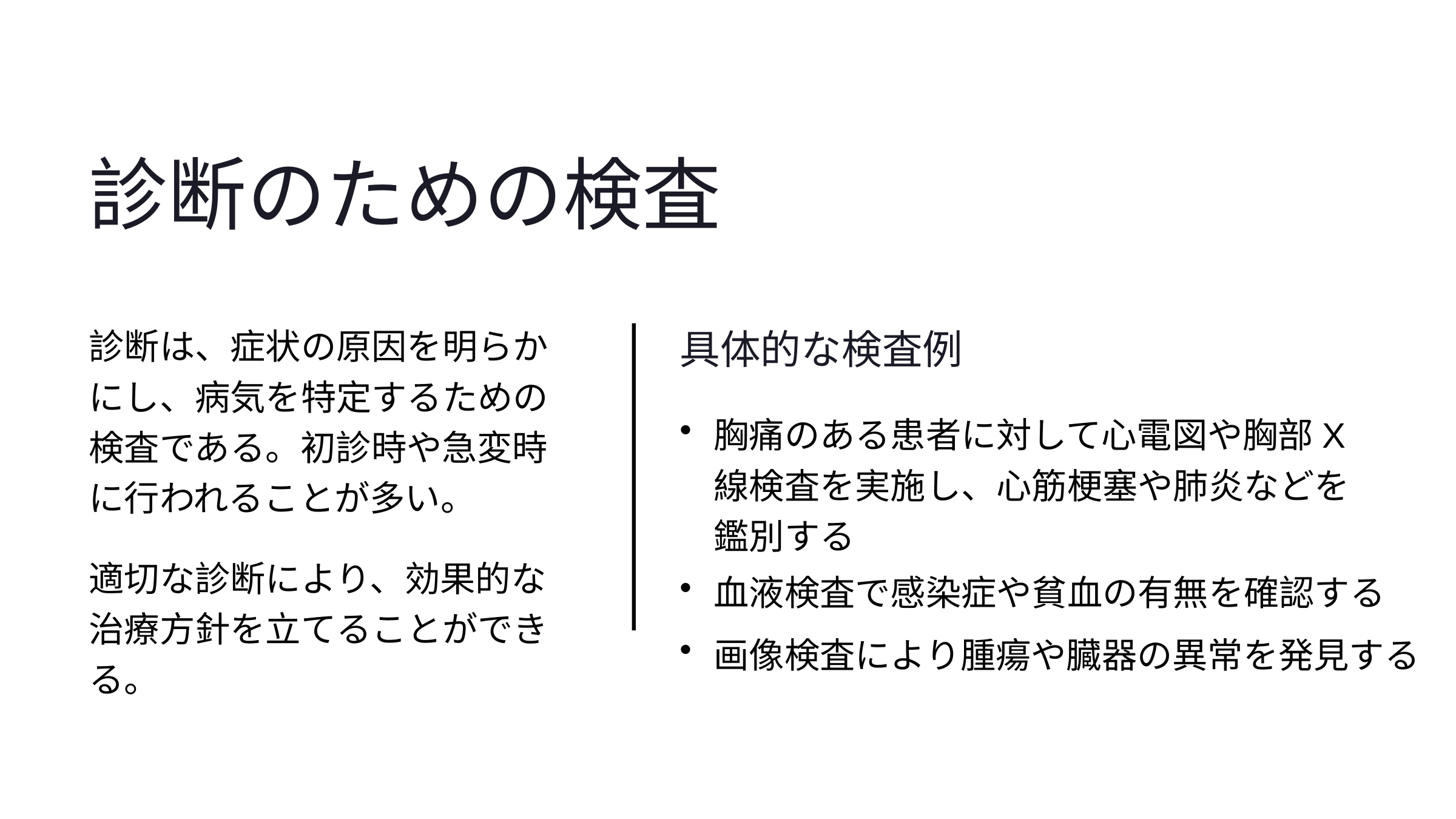

診断のための検査
診断は、症状の原因を明らかにし、病気を特定するための検査である。初診時や急変時に行われることが多い。

具体的な検査例
胸痛のある患者に対して心電図や胸部X線検査を実施し、心筋梗塞や肺炎などを鑑別する
適切な診断により、効果的な治療方針を立てることができる。
血液検査で感染症や貧血の有無を確認する
画像検査により腫瘍や臓器の異常を発見する